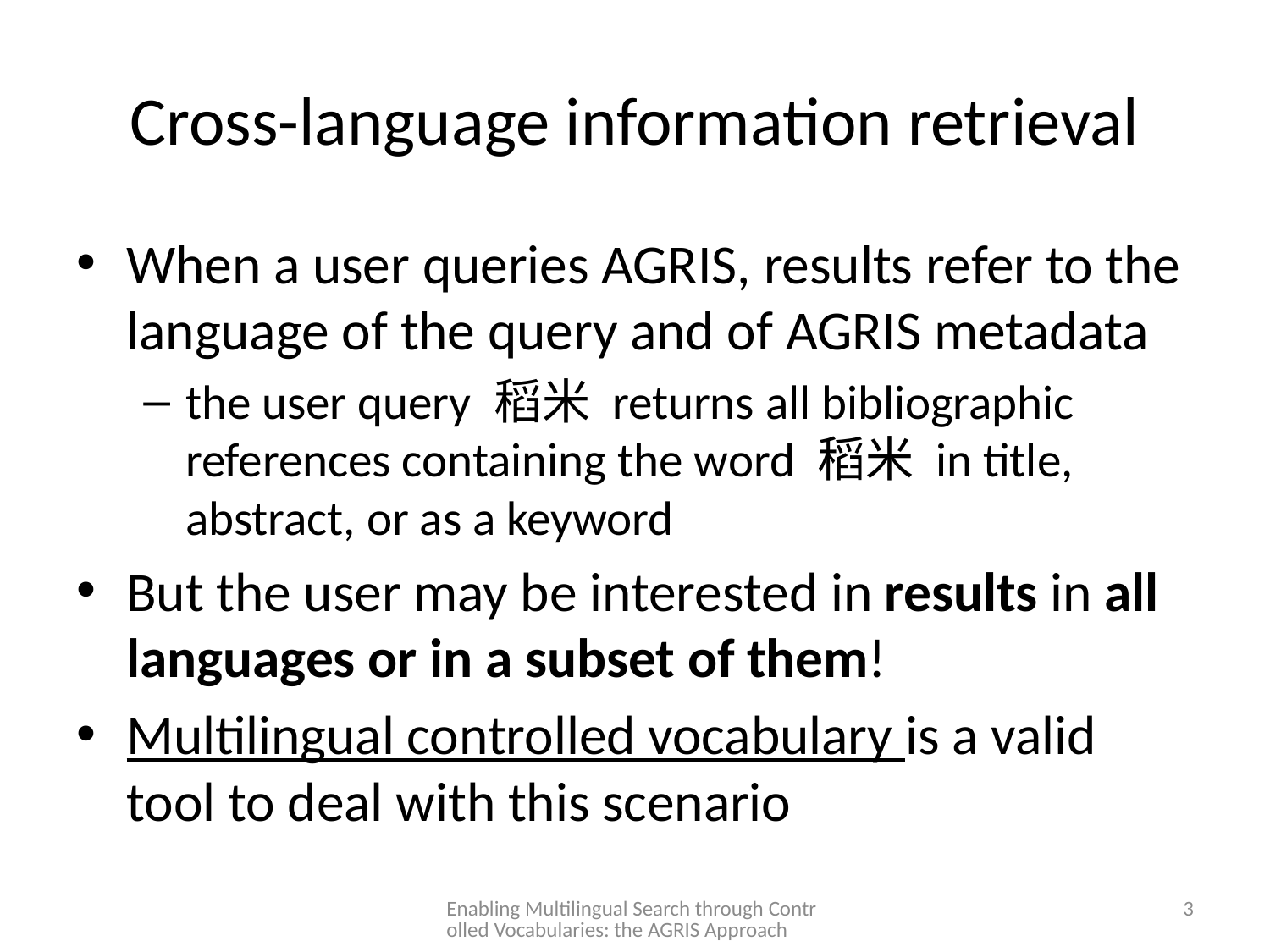

# Cross-language information retrieval
When a user queries AGRIS, results refer to the language of the query and of AGRIS metadata
the user query 稻米 returns all bibliographic references containing the word 稻米 in title, abstract, or as a keyword
But the user may be interested in results in all languages or in a subset of them!
Multilingual controlled vocabulary is a valid tool to deal with this scenario
Enabling Multilingual Search through Controlled Vocabularies: the AGRIS Approach
3